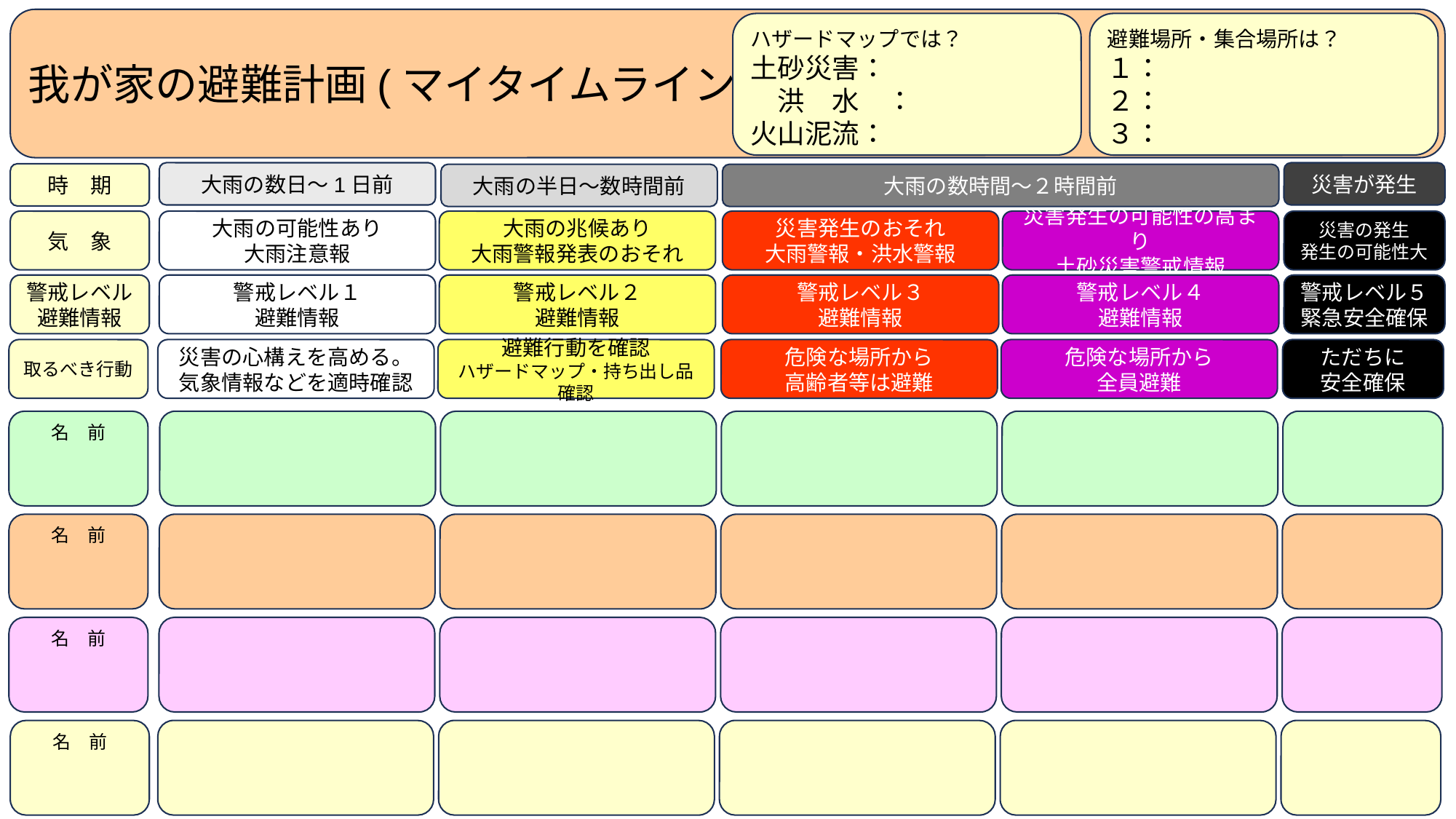

我が家の避難計画(マイタイムライン)
ハザードマップでは？
土砂災害：
　洪　水　：
火山泥流：
避難場所・集合場所は？
１：
２：
３：
大雨の数日～1日前
災害が発生
時　期
大雨の数時間～２時間前
大雨の半日～数時間前
気　象
大雨の可能性あり
大雨注意報
大雨の兆候あり
大雨警報発表のおそれ
災害発生のおそれ
大雨警報・洪水警報
災害発生の可能性の高まり
土砂災害警戒情報
災害の発生
発生の可能性大
警戒レベル
避難情報
警戒レベル１
避難情報
警戒レベル２
避難情報
警戒レベル３
避難情報
警戒レベル４
避難情報
警戒レベル５
緊急安全確保
取るべき行動
災害の心構えを高める。
気象情報などを適時確認
避難行動を確認
ハザードマップ・持ち出し品確認
危険な場所から
高齢者等は避難
危険な場所から
全員避難
ただちに
安全確保
名　前

名　前

名　前

名　前